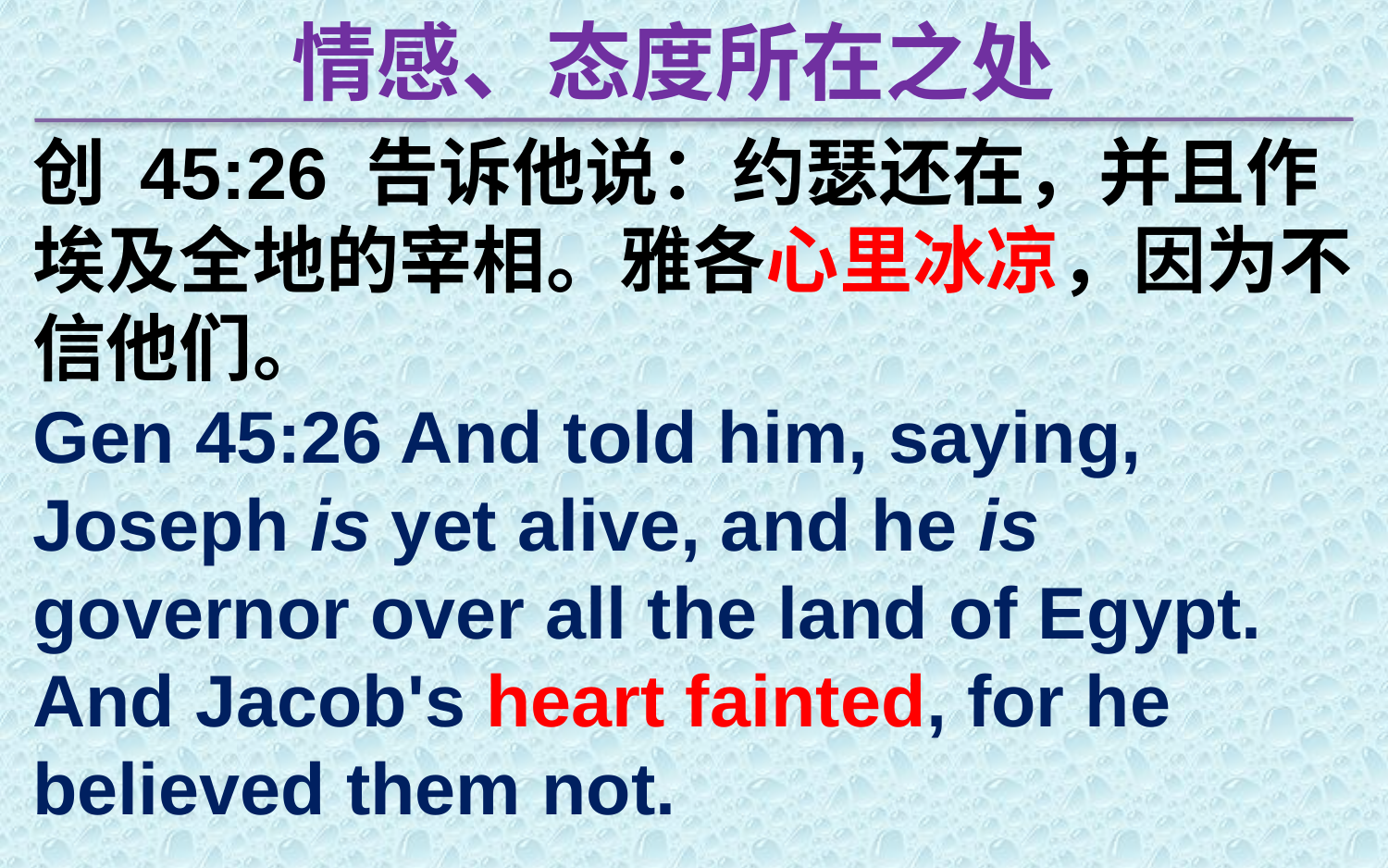

情感、态度所在之处
创 45:26 告诉他说：约瑟还在，并且作埃及全地的宰相。雅各心里冰凉，因为不信他们。
Gen 45:26 And told him, saying, Joseph is yet alive, and he is governor over all the land of Egypt. And Jacob's heart fainted, for he believed them not.